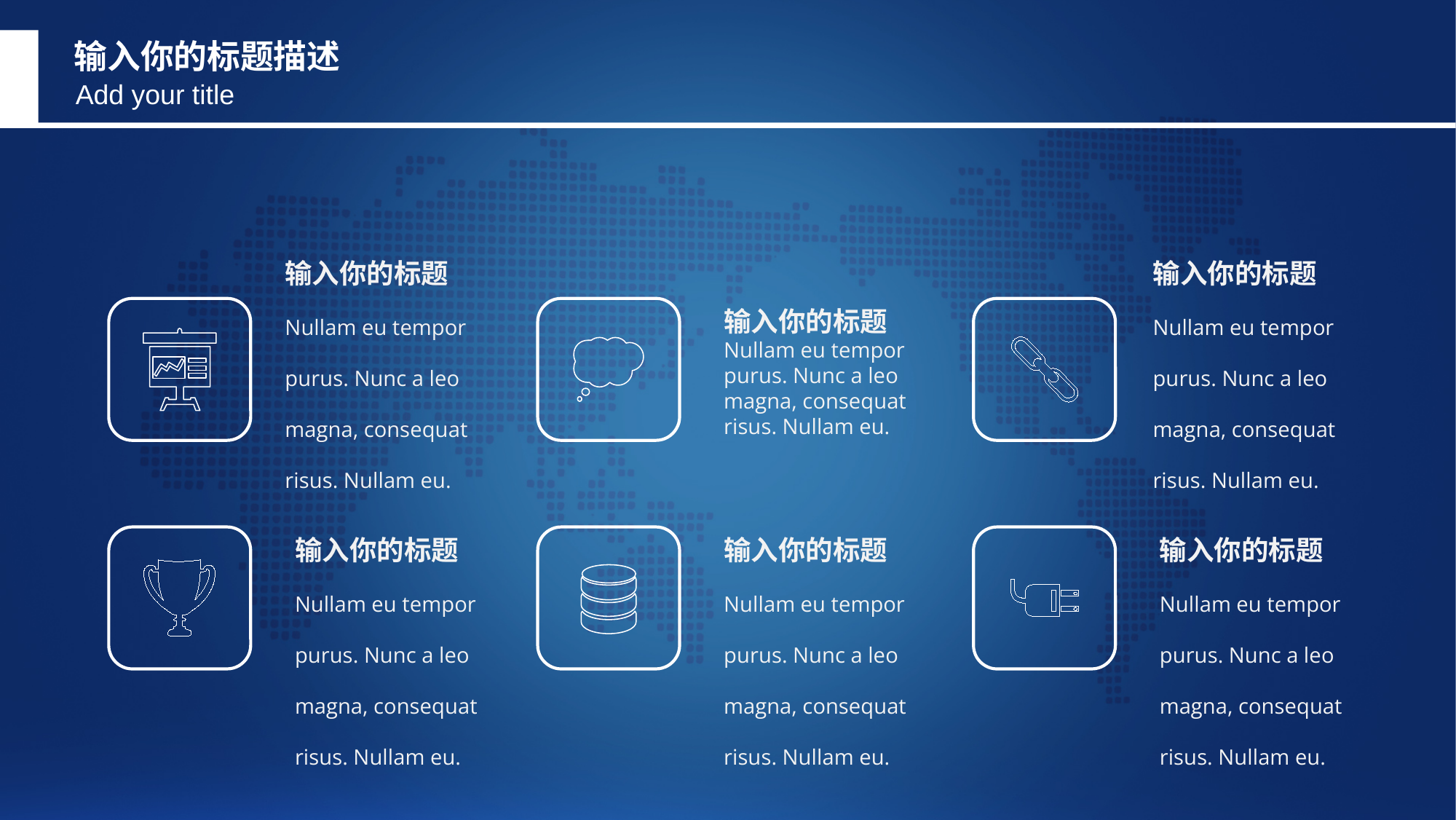

输入你的标题描述
Add your title

输入你的标题Nullam eu tempor purus. Nunc a leo magna, consequat risus. Nullam eu.
输入你的标题Nullam eu tempor purus. Nunc a leo magna, consequat risus. Nullam eu.
输入你的标题
Nullam eu tempor purus. Nunc a leo magna, consequat risus. Nullam eu.

输入你的标题Nullam eu tempor purus. Nunc a leo magna, consequat risus. Nullam eu.
输入你的标题Nullam eu tempor purus. Nunc a leo magna, consequat risus. Nullam eu.
输入你的标题Nullam eu tempor purus. Nunc a leo magna, consequat risus. Nullam eu.